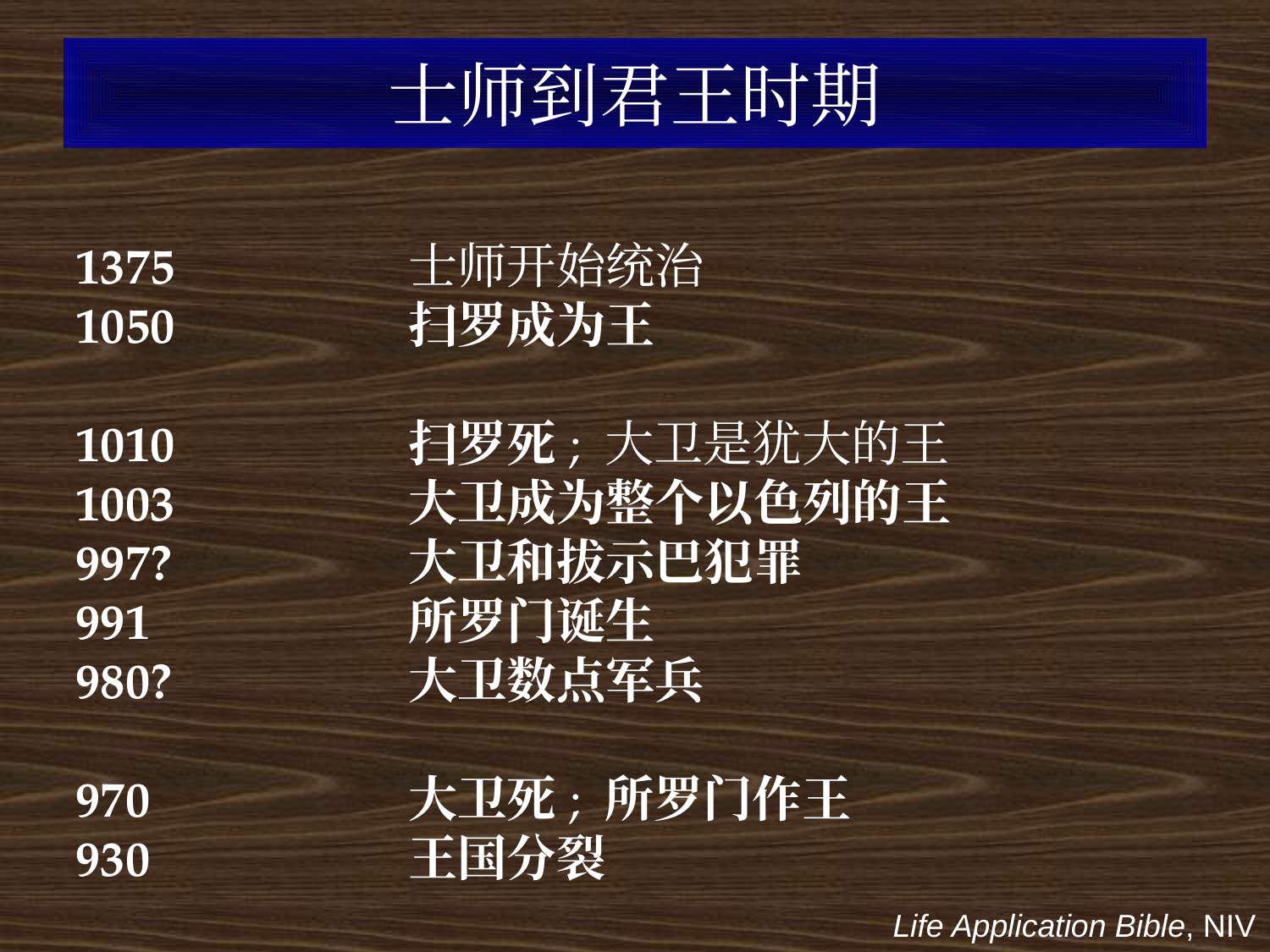

士师到君王时期

1375	士师开始统治
1050	扫罗成为王

1010	扫罗死; 大卫是犹大的王
1003	大卫成为整个以色列的王
997?	大卫和拔示巴犯罪
991	所罗门诞生
980?	大卫数点军兵

970	大卫死; 所罗门作王
930	王国分裂
Life Application Bible, NIV